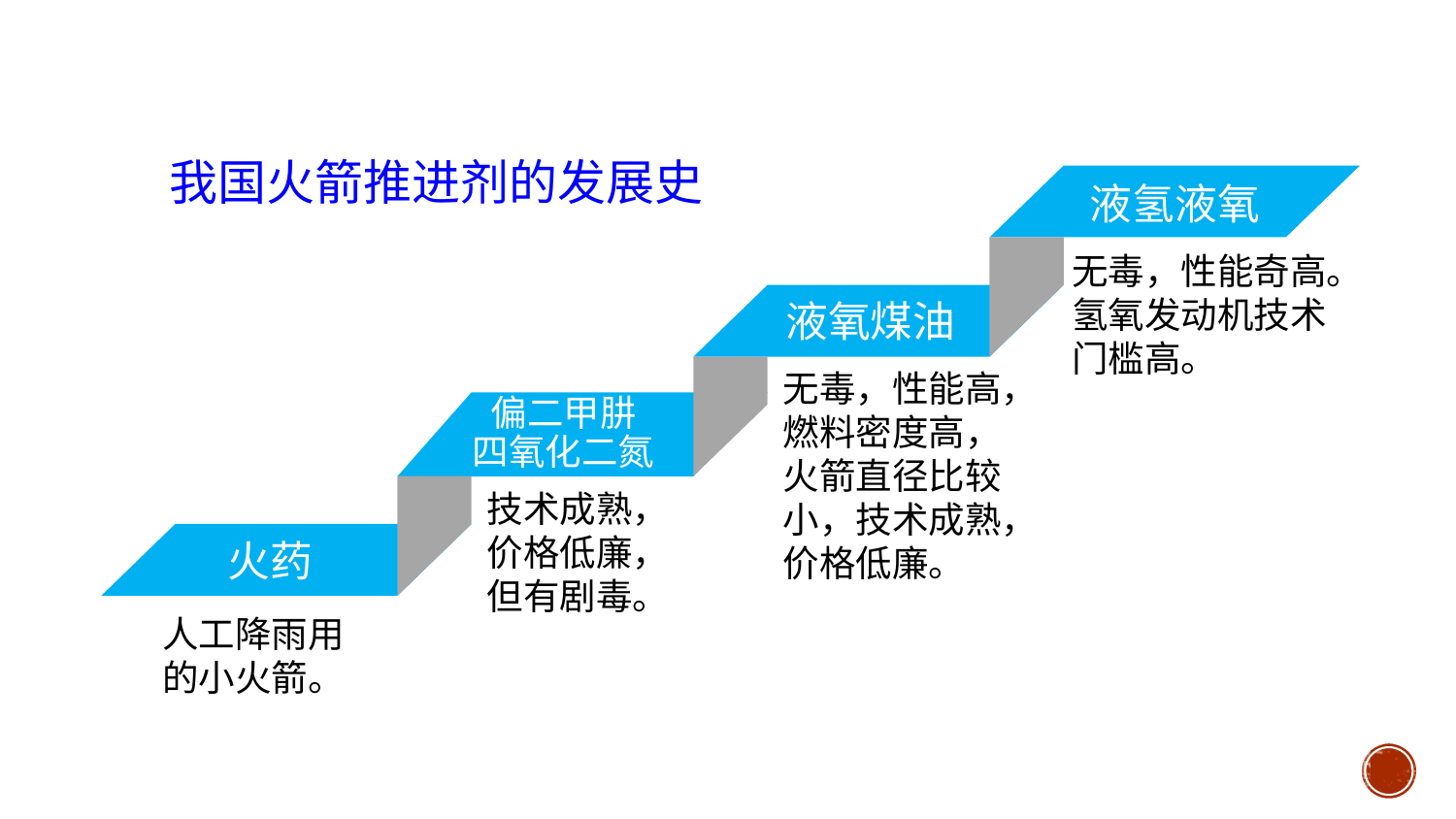

我国火箭推进剂的发展史

液氢液氧

液氧煤油

偏二甲肼
四氧化二氮

火药
无毒，性能奇高。氢氧发动机技术门槛高。
无毒，性能高，燃料密度高，火箭直径比较小，技术成熟，价格低廉。
技术成熟，
价格低廉，
但有剧毒。
人工降雨用的小火箭。